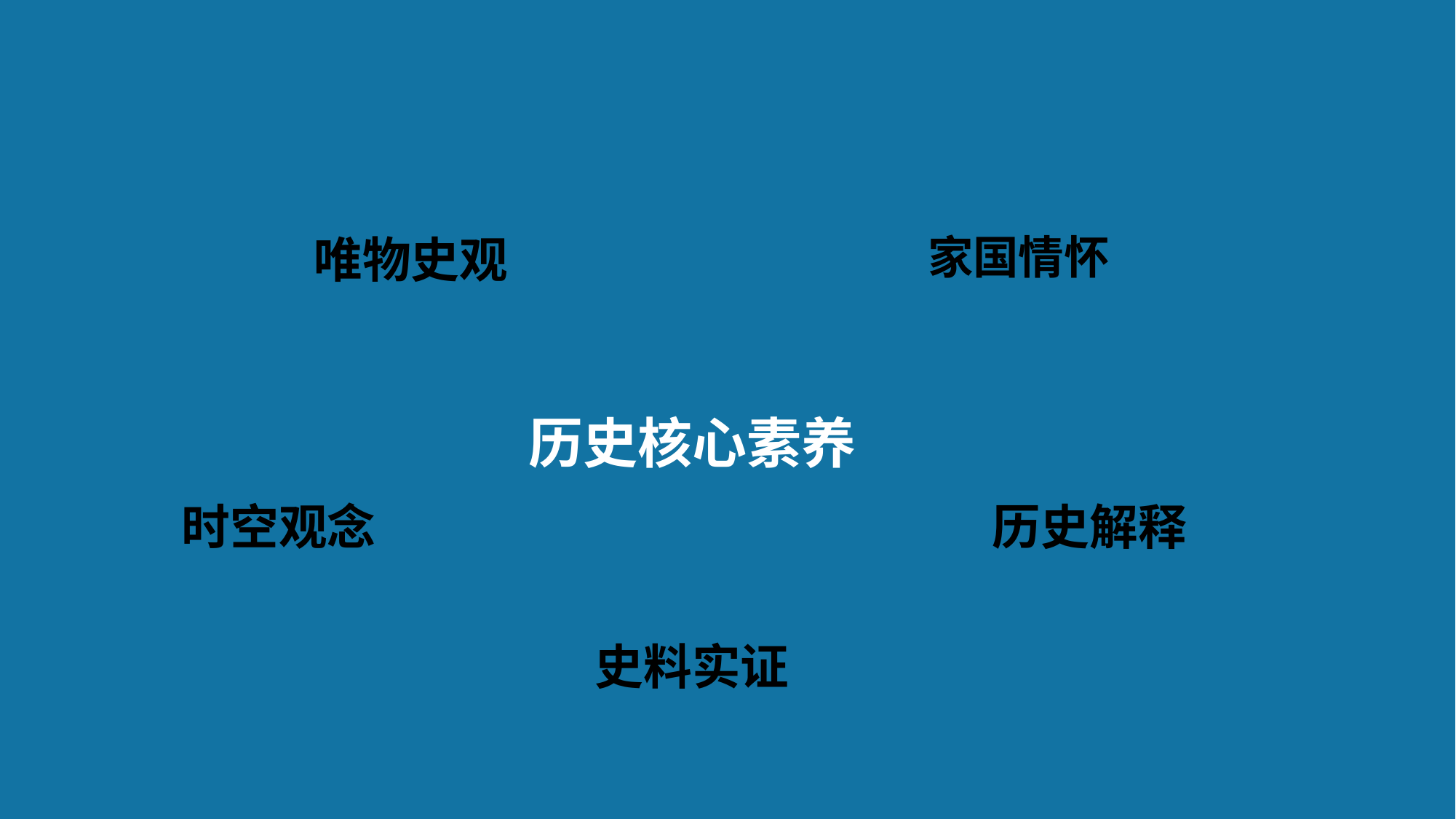

最后成型的素养要求
唯物史观
家国情怀
历史核心素养
历史解释
时空观念
史料实证